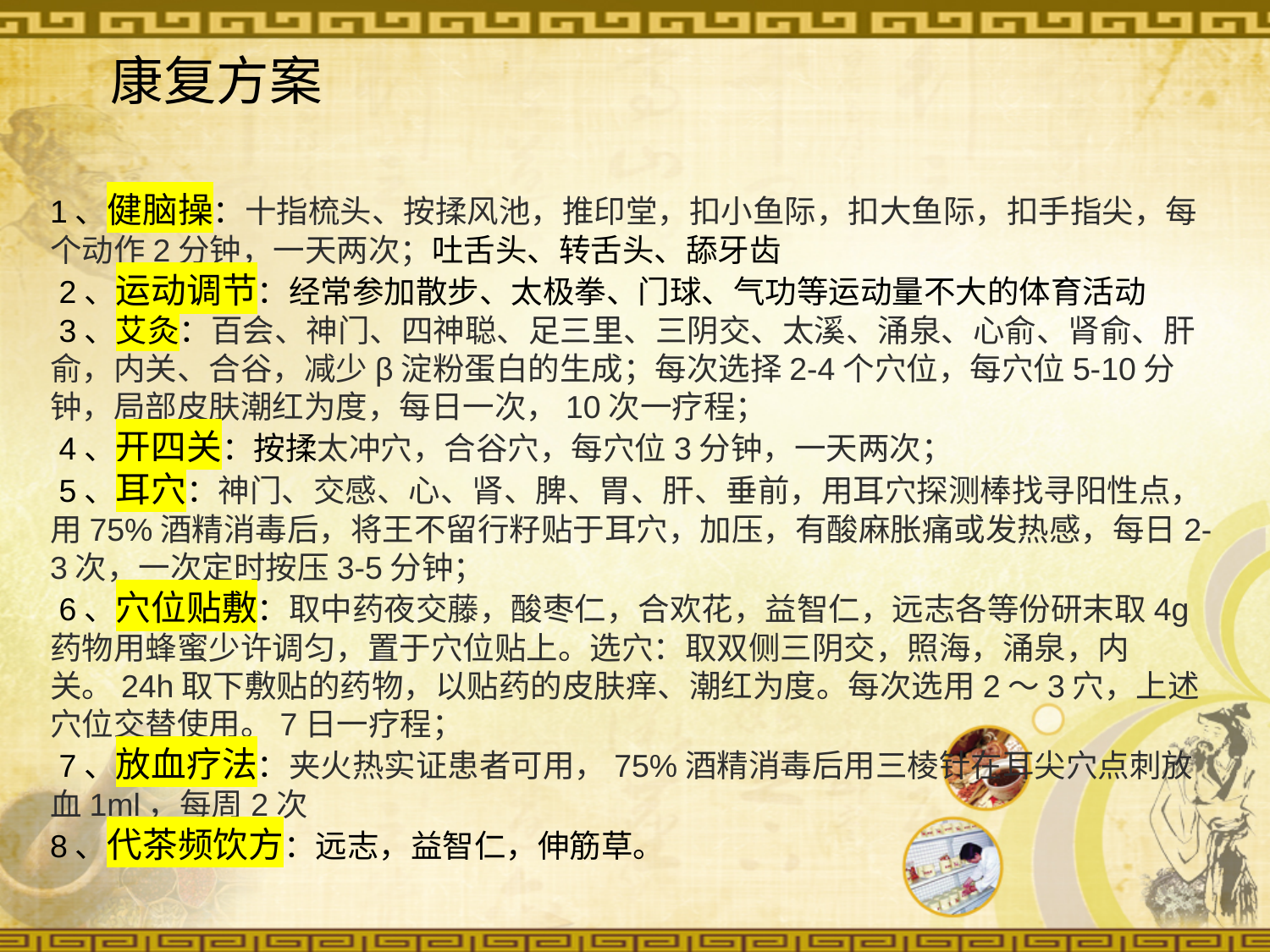

康复方案
1、健脑操：十指梳头、按揉风池，推印堂，扣小鱼际，扣大鱼际，扣手指尖，每个动作2分钟，一天两次；吐舌头、转舌头、舔牙齿
 2、运动调节：经常参加散步、太极拳、门球、气功等运动量不大的体育活动
 3、艾灸：百会、神门、四神聪、足三里、三阴交、太溪、涌泉、心俞、肾俞、肝俞，内关、合谷，减少β淀粉蛋白的生成；每次选择2-4个穴位，每穴位5-10分钟，局部皮肤潮红为度，每日一次，10次一疗程；
 4、开四关：按揉太冲穴，合谷穴，每穴位3分钟，一天两次；
 5、耳穴：神门、交感、心、肾、脾、胃、肝、垂前，用耳穴探测棒找寻阳性点，用75%酒精消毒后，将王不留行籽贴于耳穴，加压，有酸麻胀痛或发热感，每日2-3次，一次定时按压3-5分钟；
 6、穴位贴敷：取中药夜交藤，酸枣仁，合欢花，益智仁，远志各等份研末取4g药物用蜂蜜少许调匀，置于穴位贴上。选穴：取双侧三阴交，照海，涌泉，内关。24h取下敷贴的药物，以贴药的皮肤痒、潮红为度。每次选用2～3穴，上述穴位交替使用。7日一疗程；
 7、放血疗法：夹火热实证患者可用，75%酒精消毒后用三棱针在耳尖穴点刺放血1ml，每周2次
8、代茶频饮方：远志，益智仁，伸筋草。